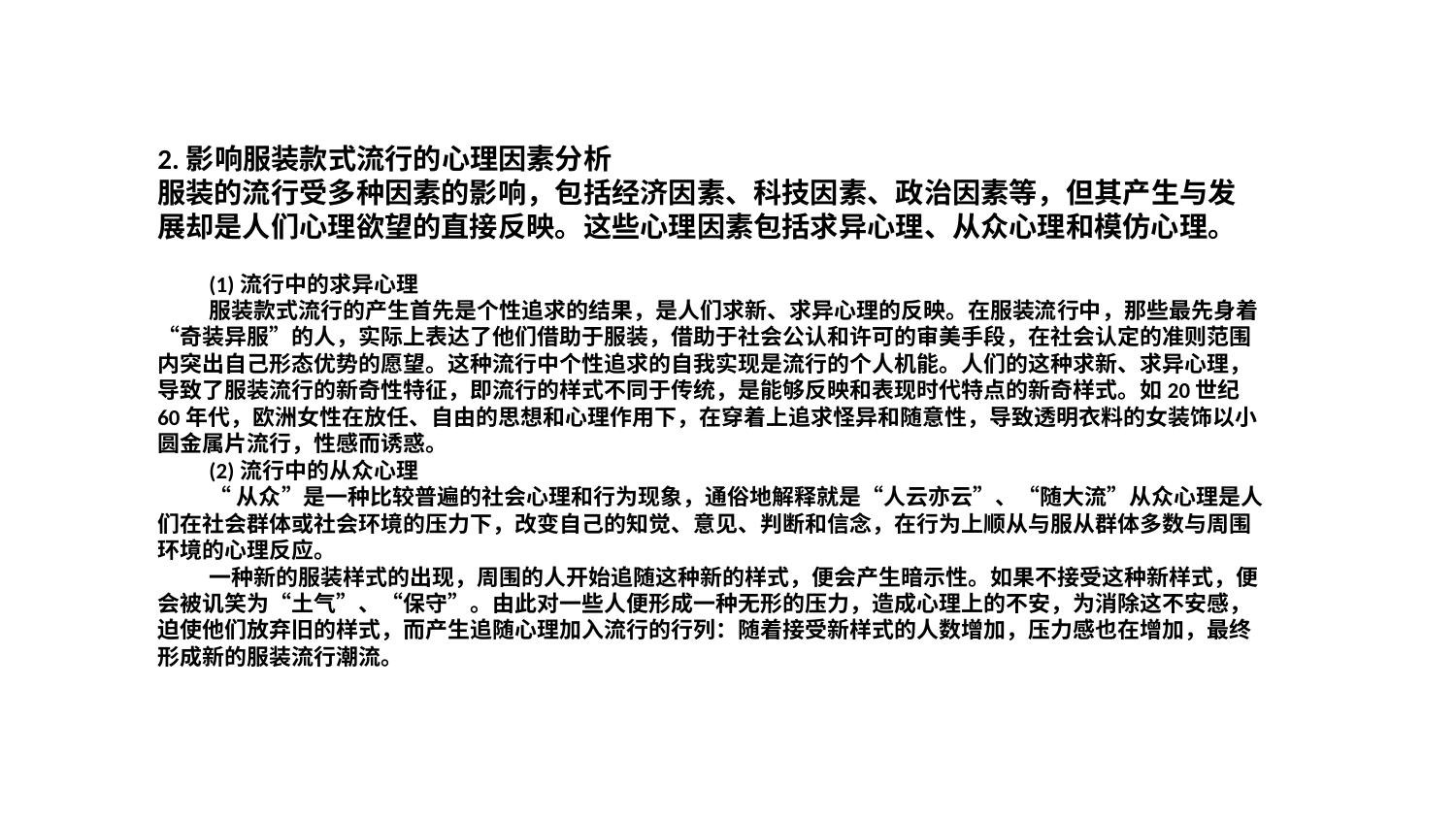

2.影响服装款式流行的心理因素分析
服装的流行受多种因素的影响，包括经济因素、科技因素、政治因素等，但其产生与发展却是人们心理欲望的直接反映。这些心理因素包括求异心理、从众心理和模仿心理。

(1)流行中的求异心理
服装款式流行的产生首先是个性追求的结果，是人们求新、求异心理的反映。在服装流行中，那些最先身着“奇装异服”的人，实际上表达了他们借助于服装，借助于社会公认和许可的审美手段，在社会认定的准则范围内突出自己形态优势的愿望。这种流行中个性追求的自我实现是流行的个人机能。人们的这种求新、求异心理，导致了服装流行的新奇性特征，即流行的样式不同于传统，是能够反映和表现时代特点的新奇样式。如20世纪60年代，欧洲女性在放任、自由的思想和心理作用下，在穿着上追求怪异和随意性，导致透明衣料的女装饰以小圆金属片流行，性感而诱惑。
(2)流行中的从众心理
“从众”是一种比较普遍的社会心理和行为现象，通俗地解释就是“人云亦云”、“随大流”从众心理是人们在社会群体或社会环境的压力下，改变自己的知觉、意见、判断和信念，在行为上顺从与服从群体多数与周围环境的心理反应。
一种新的服装样式的出现，周围的人开始追随这种新的样式，便会产生暗示性。如果不接受这种新样式，便会被讥笑为“土气”、“保守”。由此对一些人便形成一种无形的压力，造成心理上的不安，为消除这不安感，迫使他们放弃旧的样式，而产生追随心理加入流行的行列：随着接受新样式的人数增加，压力感也在增加，最终形成新的服装流行潮流。